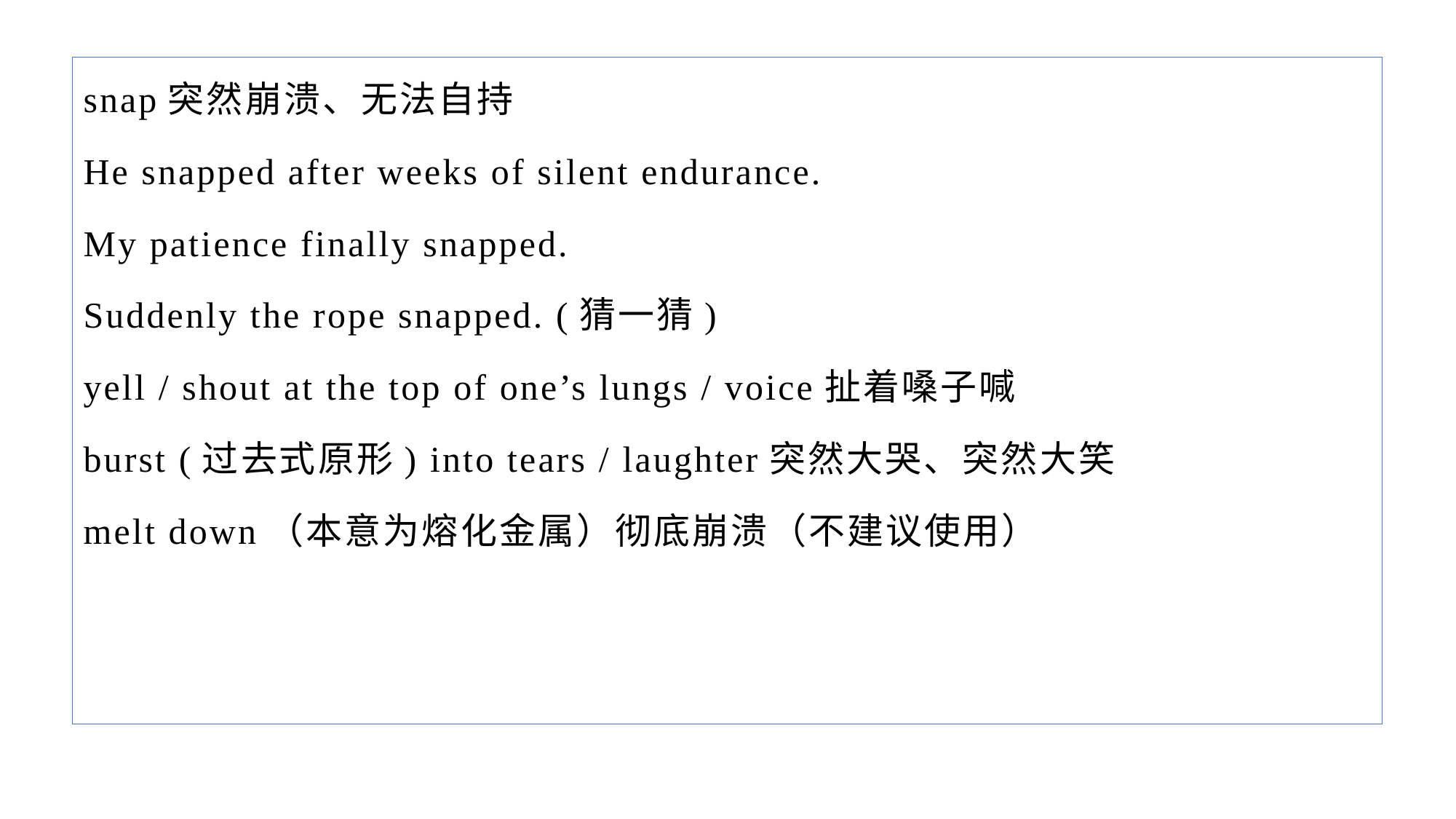

snap突然崩溃、无法自持
He snapped after weeks of silent endurance.
My patience finally snapped.
Suddenly the rope snapped. (猜一猜)
yell / shout at the top of one’s lungs / voice扯着嗓子喊
burst (过去式原形) into tears / laughter突然大哭、突然大笑
melt down（本意为熔化金属）彻底崩溃（不建议使用）